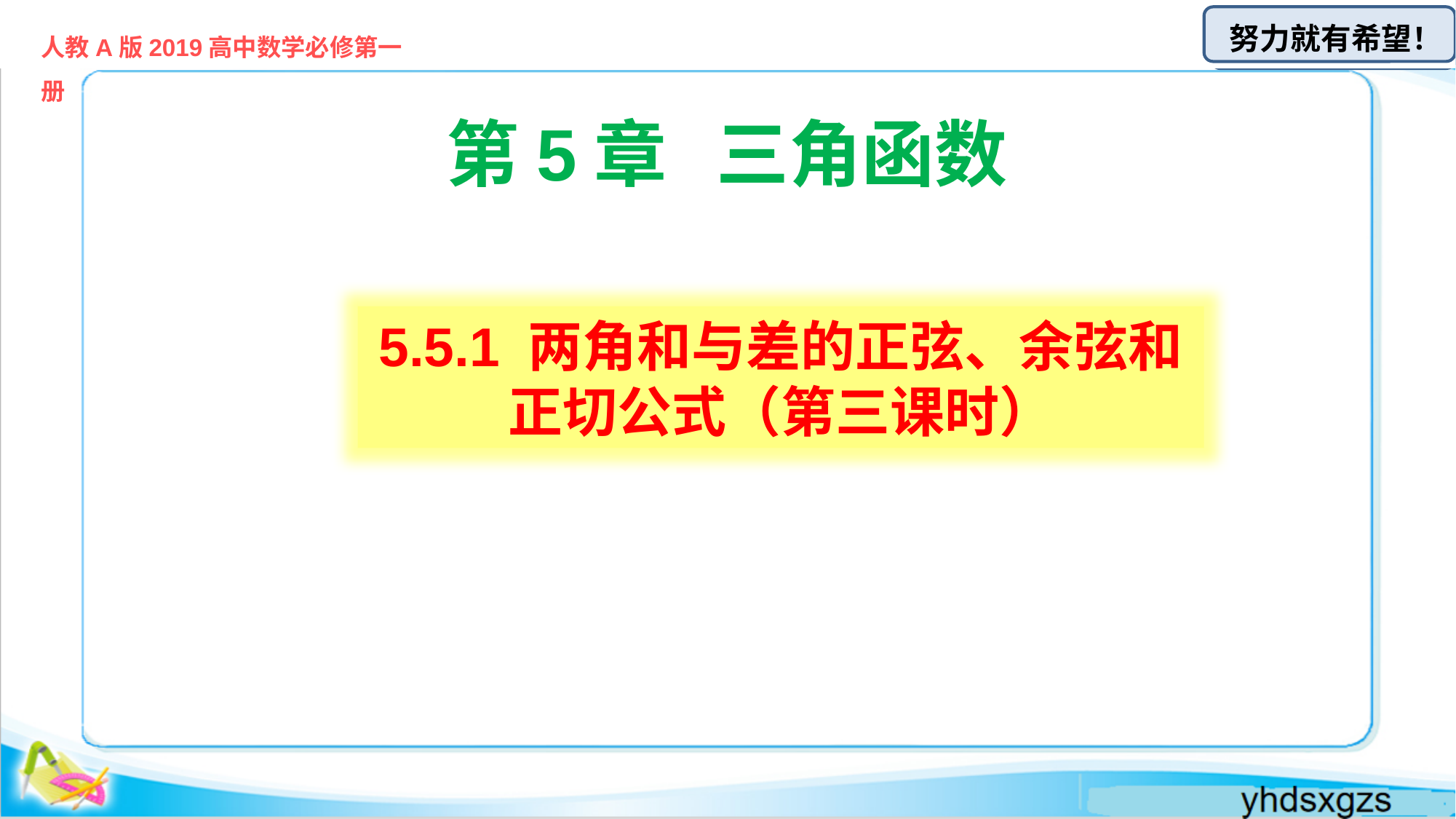

人教A版2019高中数学必修第一册
第5章   三角函数
5.5.1 两角和与差的正弦、余弦和正切公式（第三课时）